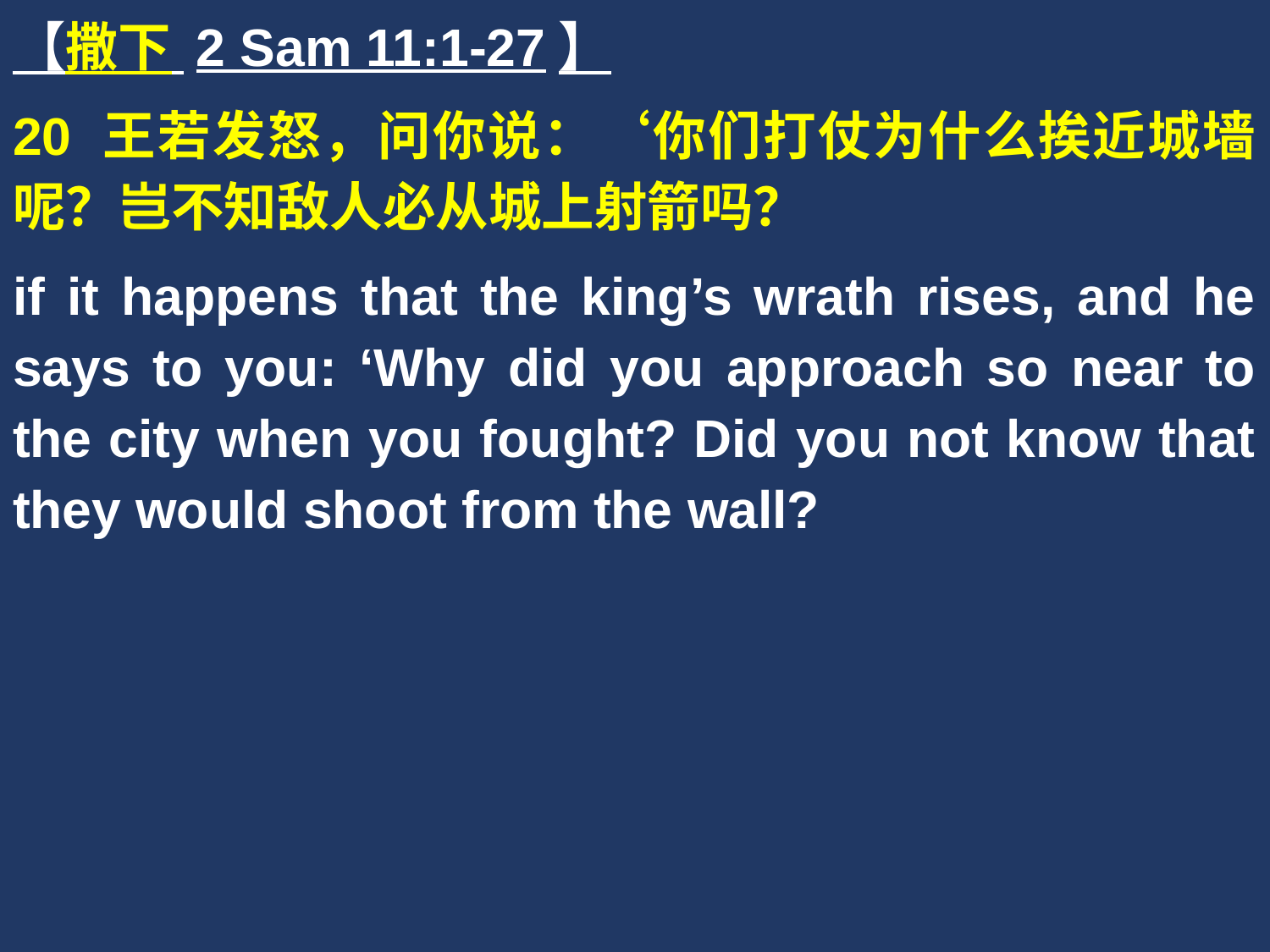

【撒下 2 Sam 11:1-27】
20 王若发怒，问你说：‘你们打仗为什么挨近城墙呢？岂不知敌人必从城上射箭吗？
if it happens that the king’s wrath rises, and he says to you: ‘Why did you approach so near to the city when you fought? Did you not know that they would shoot from the wall?